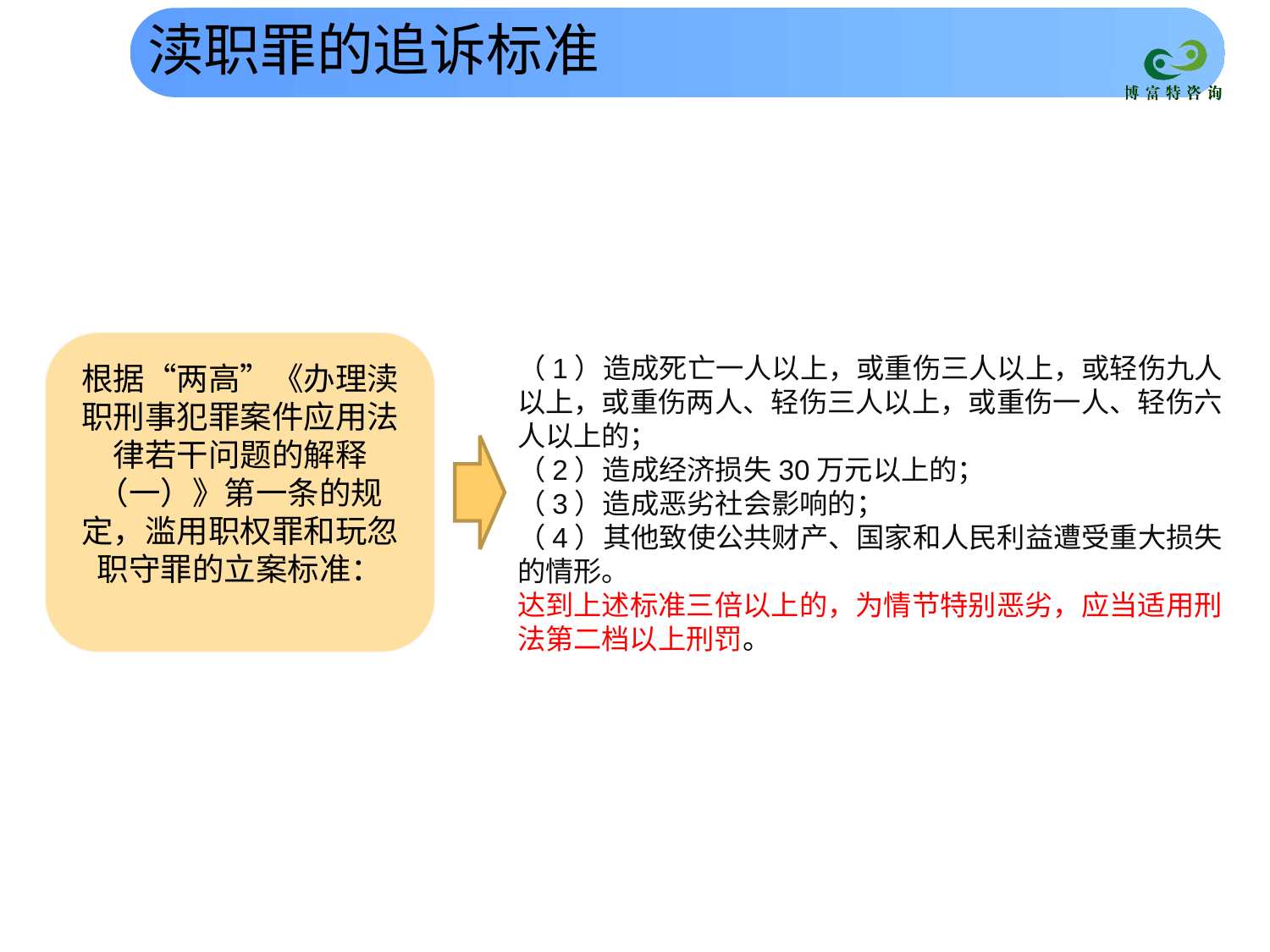

渎职罪的追诉标准

根据“两高”《办理渎职刑事犯罪案件应用法律若干问题的解释（一）》第一条的规定，滥用职权罪和玩忽职守罪的立案标准：

（1）造成死亡一人以上，或重伤三人以上，或轻伤九人以上，或重伤两人、轻伤三人以上，或重伤一人、轻伤六人以上的；
（2）造成经济损失30万元以上的；
（3）造成恶劣社会影响的；
（4）其他致使公共财产、国家和人民利益遭受重大损失的情形。
达到上述标准三倍以上的，为情节特别恶劣，应当适用刑法第二档以上刑罚。